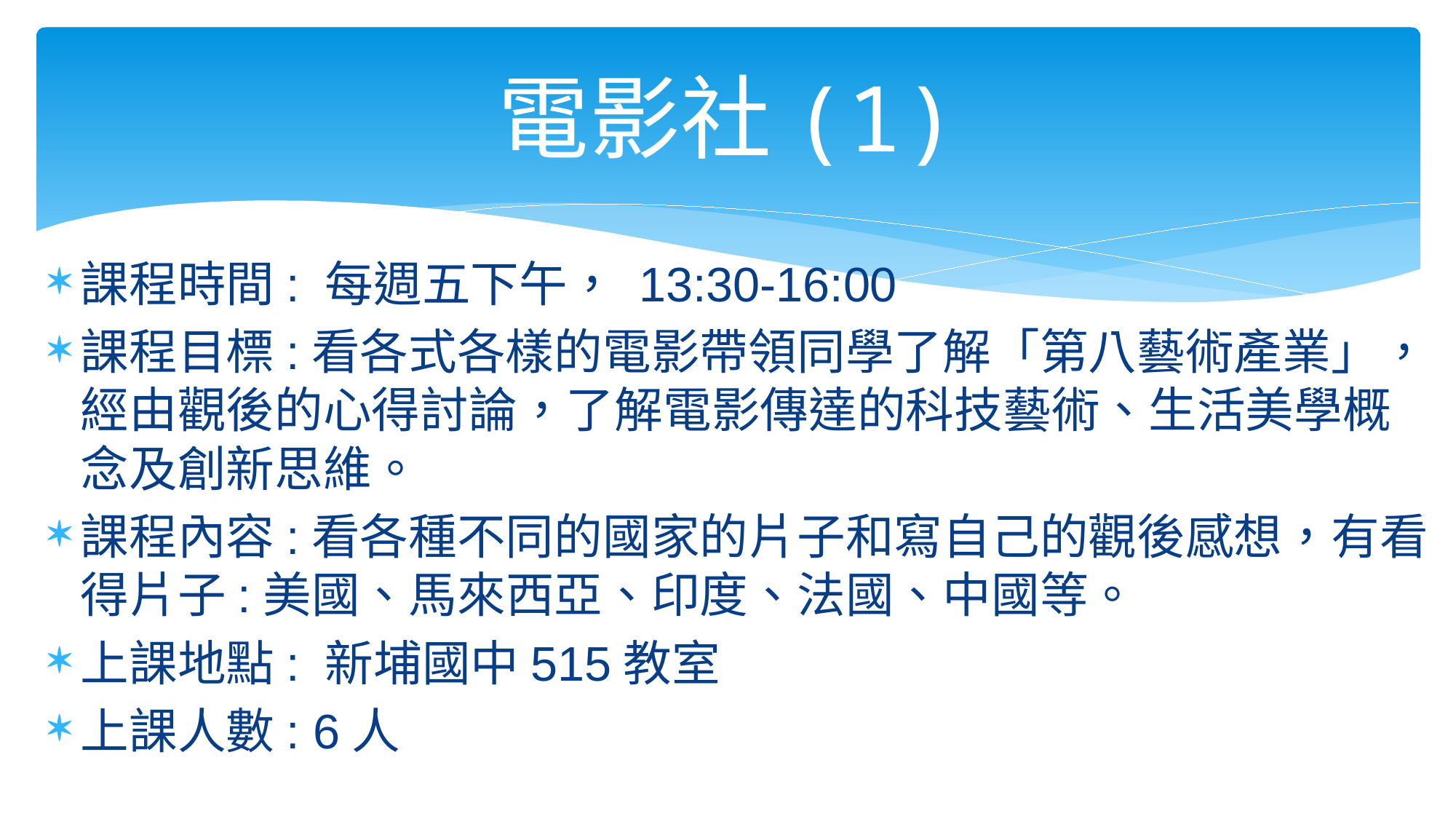

# 電影社(1)
課程時間: 每週五下午， 13:30-16:00
課程目標:看各式各樣的電影帶領同學了解「第八藝術產業」，經由觀後的心得討論，了解電影傳達的科技藝術、生活美學概念及創新思維。
課程內容:看各種不同的國家的片子和寫自己的觀後感想，有看得片子:美國、馬來西亞、印度、法國、中國等。
上課地點: 新埔國中515教室
上課人數: 6人